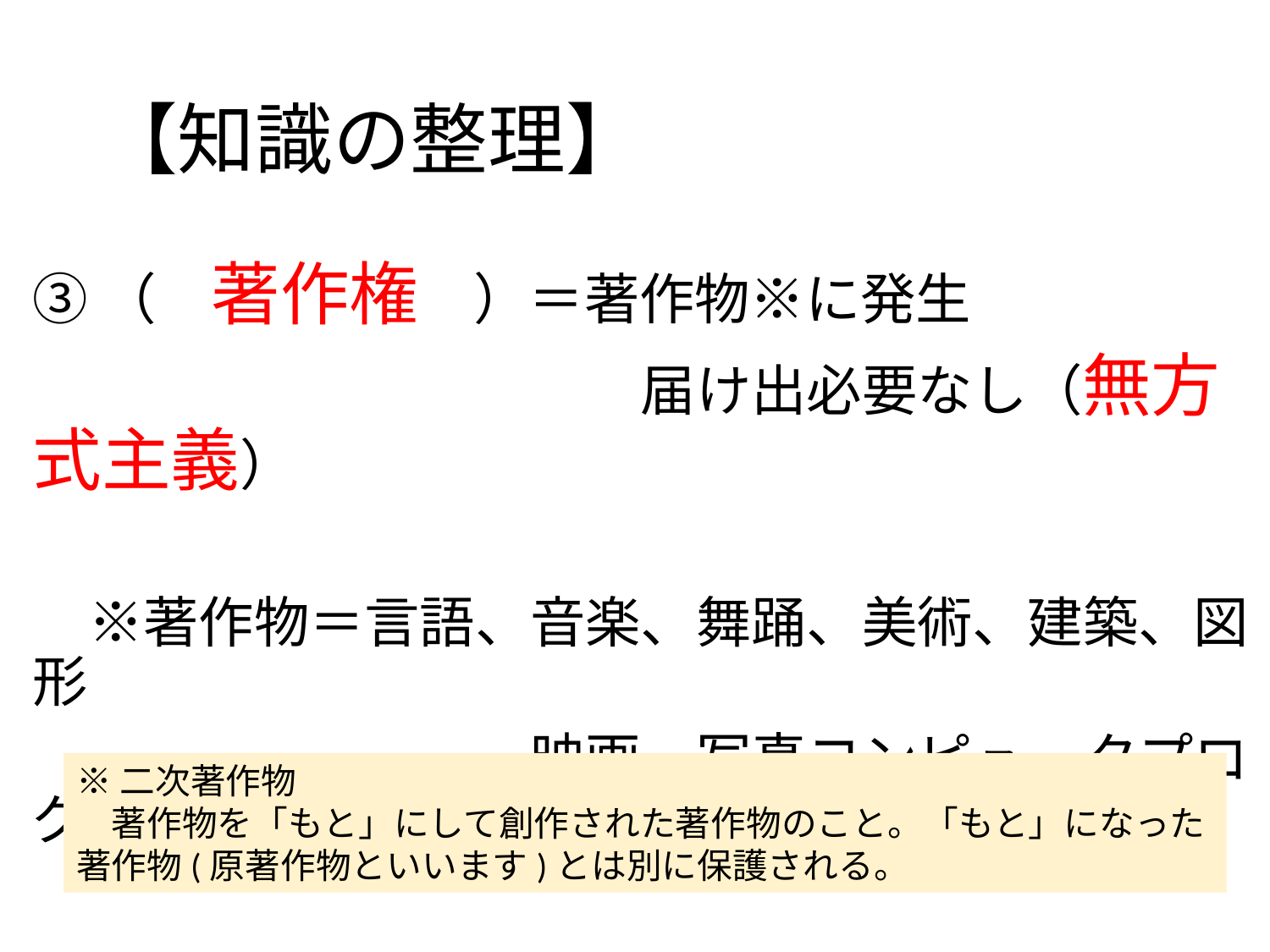

# 【知識の整理】
③（　著作権　）＝著作物※に発生
　　　　　　　　　　　届け出必要なし（無方式主義）

　※著作物＝言語、音楽、舞踊、美術、建築、図形
　　　　　　　　　映画、写真コンピュータプログラム
※二次著作物
　著作物を「もと」にして創作された著作物のこと。「もと」になった著作物(原著作物といいます)とは別に保護される。